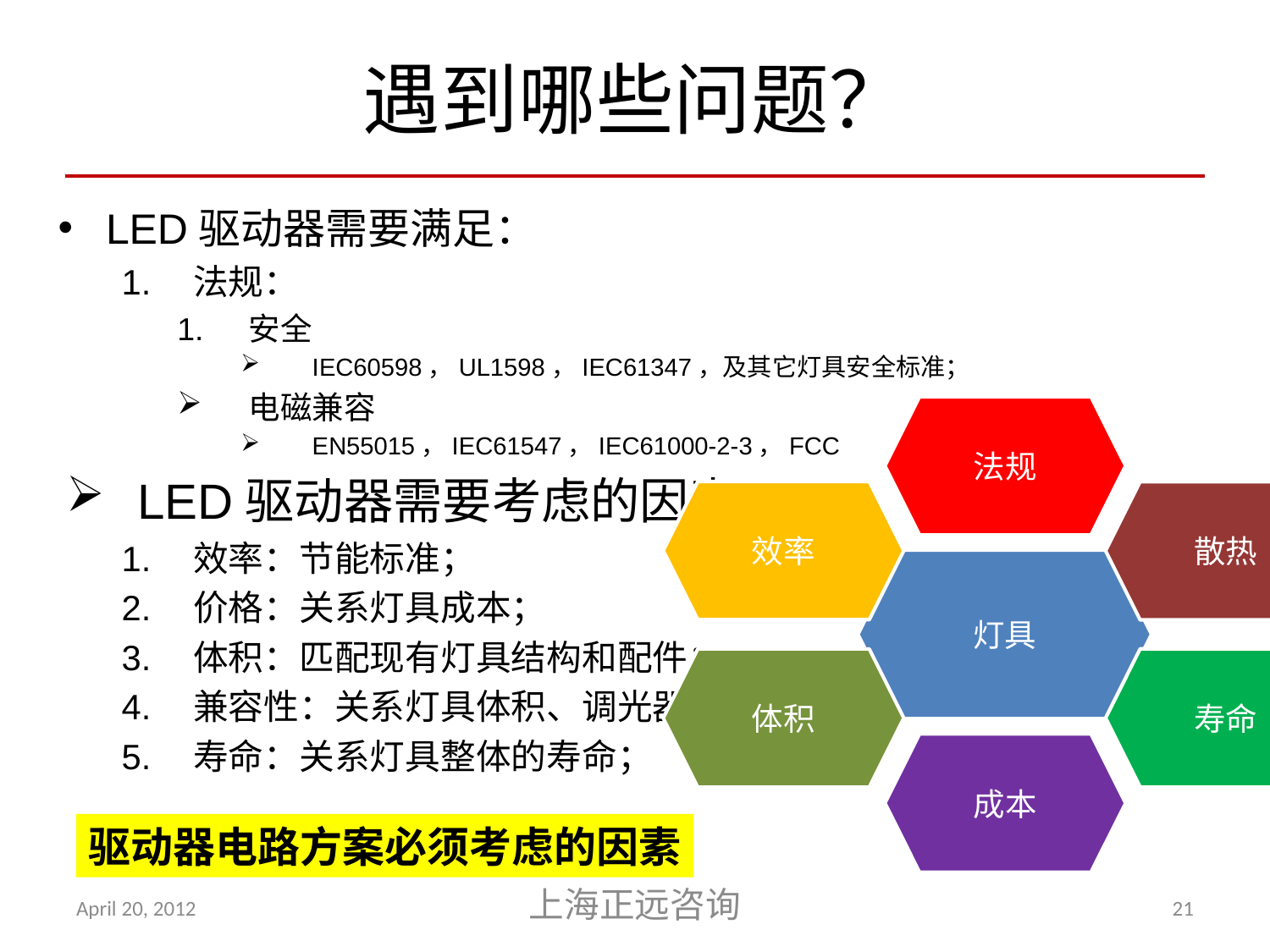

# 遇到哪些问题？
LED驱动器需要满足：
法规：
安全
IEC60598，UL1598，IEC61347，及其它灯具安全标准；
电磁兼容
EN55015，IEC61547，IEC61000-2-3，FCC
LED驱动器需要考虑的因素
效率：节能标准；
价格：关系灯具成本；
体积：匹配现有灯具结构和配件；
兼容性：关系灯具体积、调光器匹配
寿命：关系灯具整体的寿命；
灯具
法规
效率
体积
成本
散热
寿命
驱动器电路方案必须考虑的因素
April 20, 2012
上海正远咨询
21